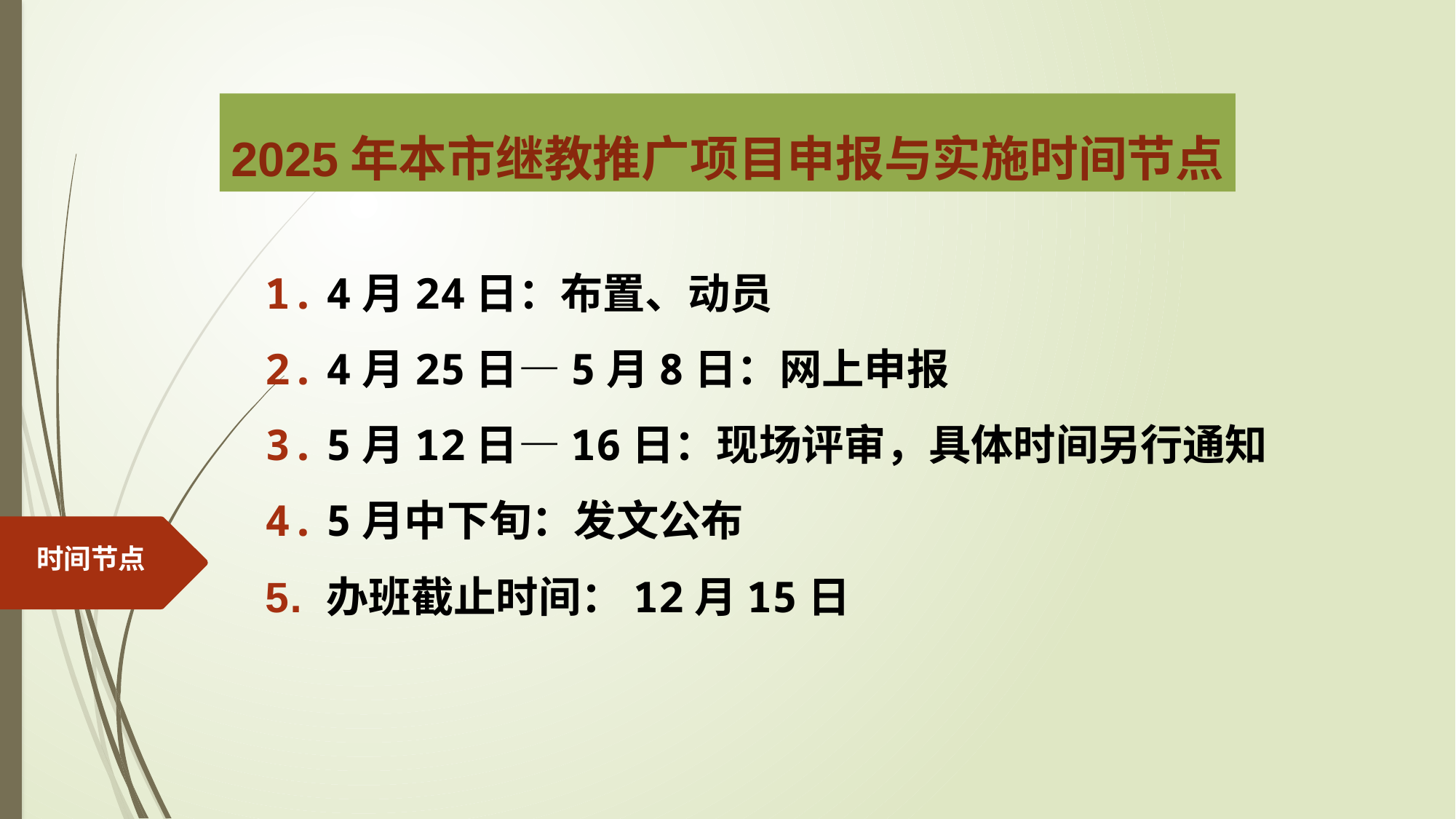

2025年本市继教推广项目申报与实施时间节点
4月24日：布置、动员
4月25日—5月8日：网上申报
5月12日—16日：现场评审，具体时间另行通知
5月中下旬：发文公布
办班截止时间：12月15日
时间节点